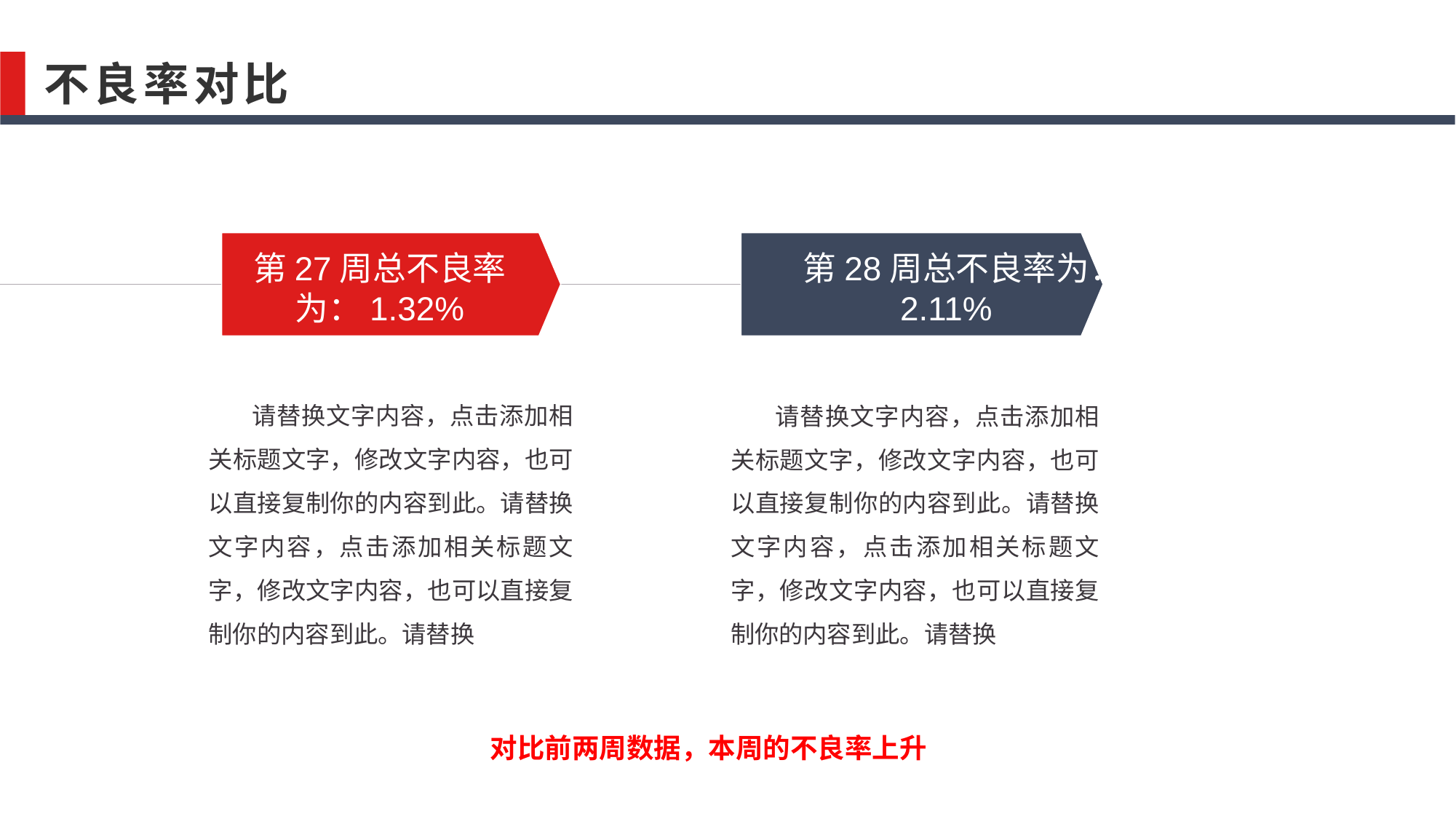

不良率对比

第27周总不良率为：1.32%
第28周总不良率为：2.11%
      请替换文字内容，点击添加相关标题文字，修改文字内容，也可以直接复制你的内容到此。请替换文字内容，点击添加相关标题文字，修改文字内容，也可以直接复制你的内容到此。请替换
      请替换文字内容，点击添加相关标题文字，修改文字内容，也可以直接复制你的内容到此。请替换文字内容，点击添加相关标题文字，修改文字内容，也可以直接复制你的内容到此。请替换
对比前两周数据，本周的不良率上升